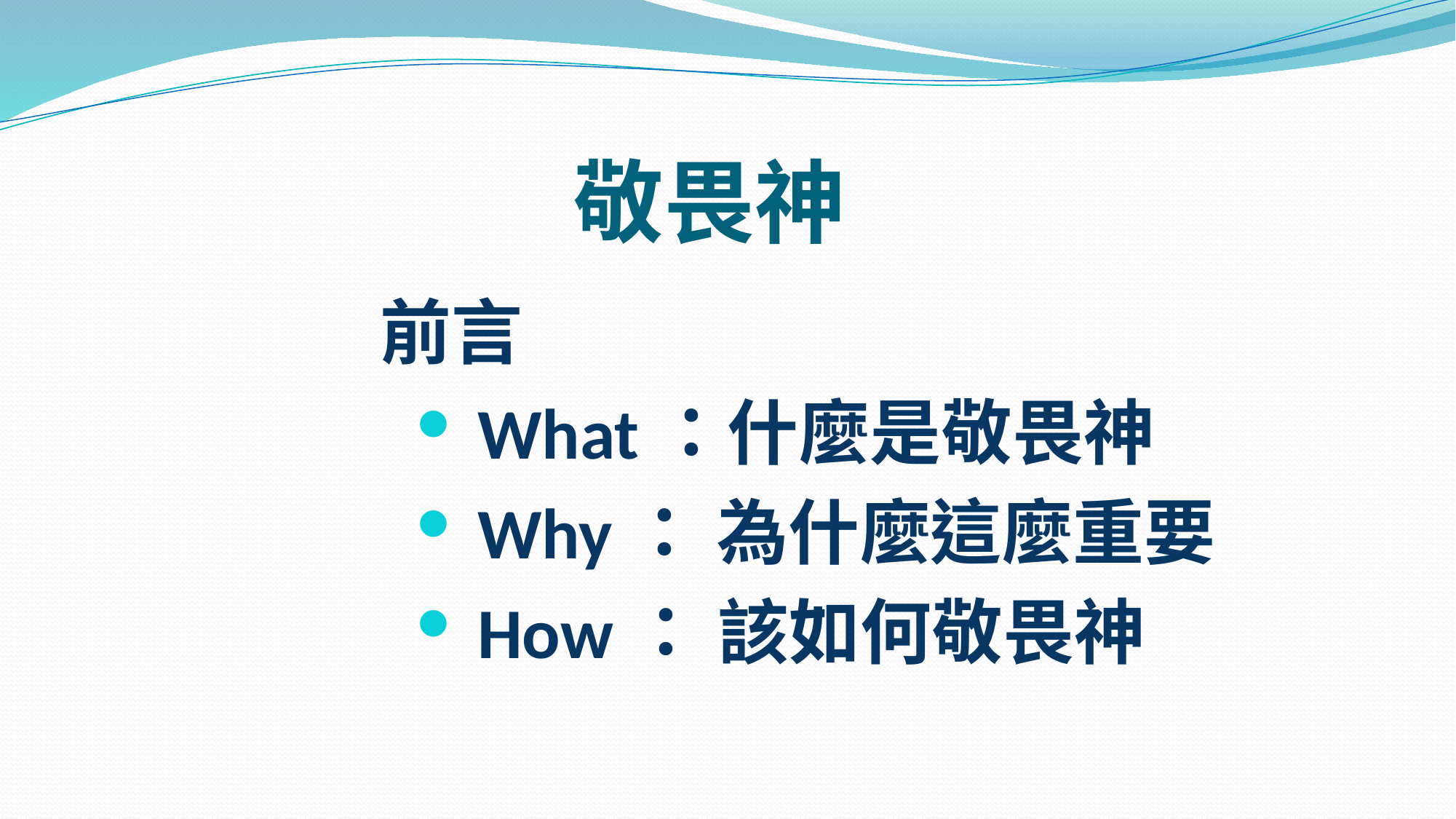

# 敬畏神
前言
 What：什麼是敬畏神
 Why： 為什麼這麼重要
 How： 該如何敬畏神